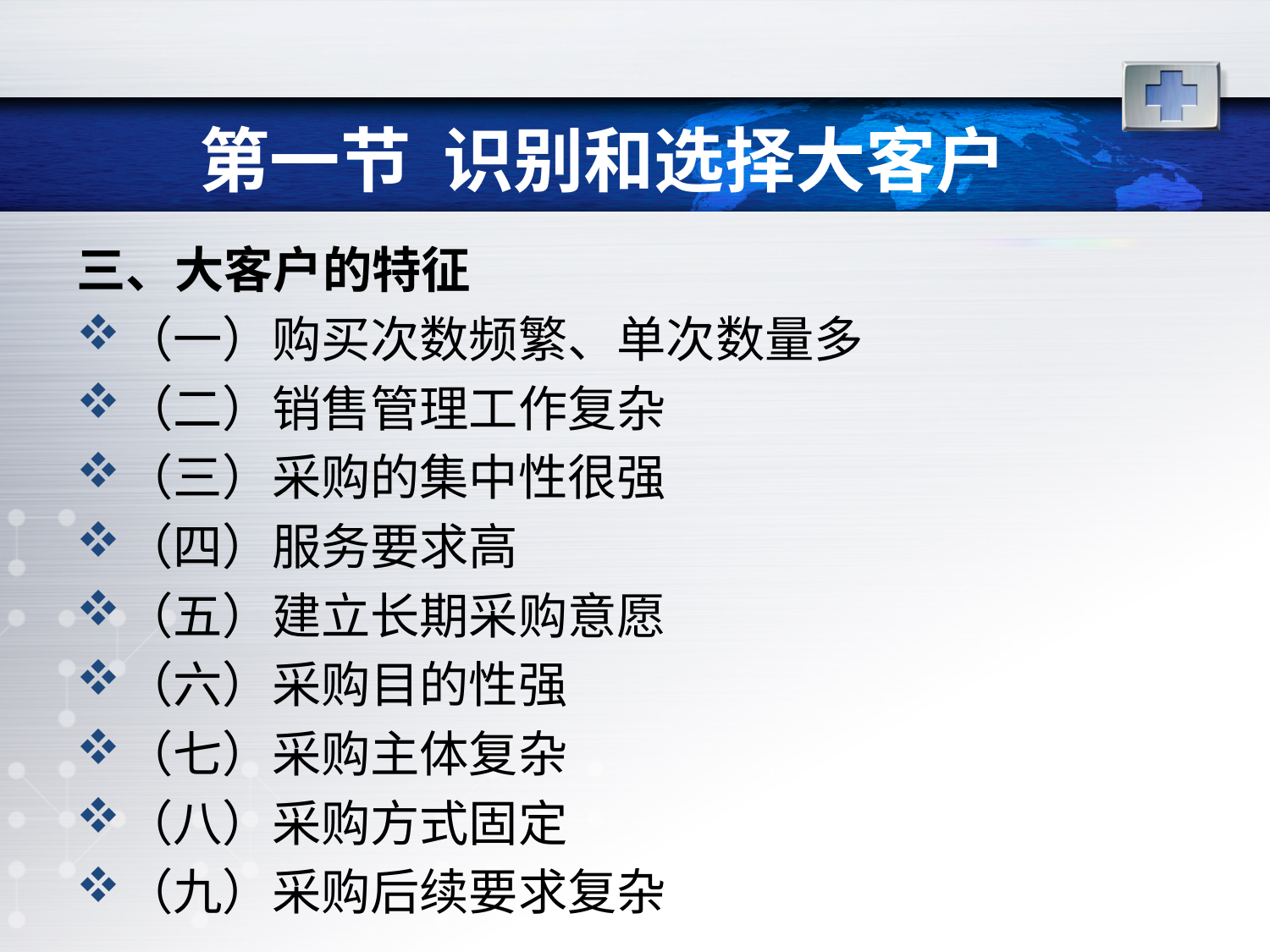

# 第一节  识别和选择大客户
三、大客户的特征
（一）购买次数频繁、单次数量多
（二）销售管理工作复杂
（三）采购的集中性很强
（四）服务要求高
（五）建立长期采购意愿
（六）采购目的性强
（七）采购主体复杂
（八）采购方式固定
（九）采购后续要求复杂